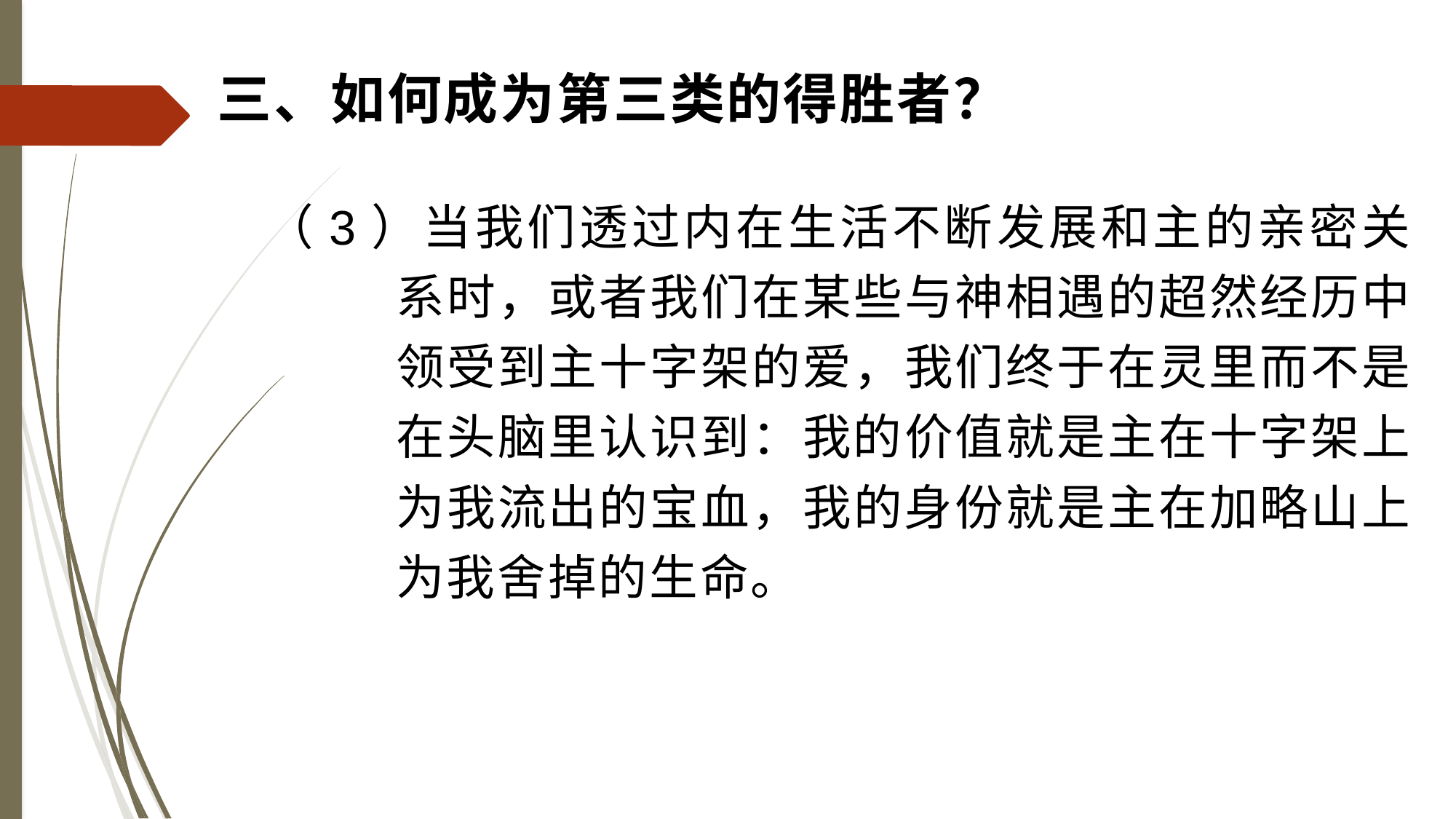

# 三、如何成为第三类的得胜者？
（3）当我们透过内在生活不断发展和主的亲密关系时，或者我们在某些与神相遇的超然经历中领受到主十字架的爱，我们终于在灵里而不是在头脑里认识到：我的价值就是主在十字架上为我流出的宝血，我的身份就是主在加略山上为我舍掉的生命。